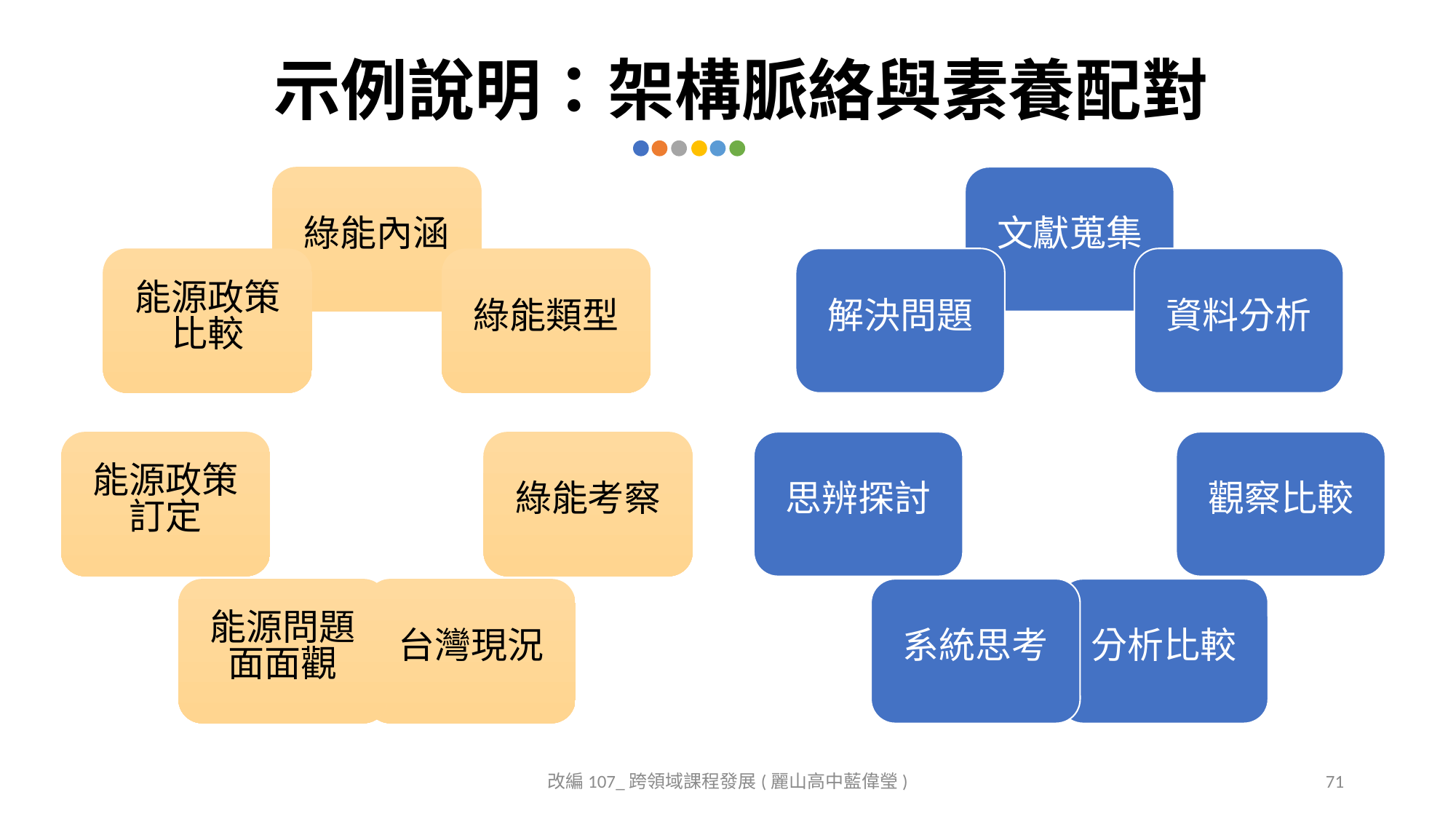

示例說明：架構脈絡與素養配對

綠能內涵
綠能類型
綠能考察
台灣現況
能源政策訂定
能源問題
面面觀
能源政策比較
文獻蒐集
資料分析
觀察比較
分析比較
思辨探討
系統思考
解決問題
改編107_跨領域課程發展(麗山高中藍偉瑩)
71